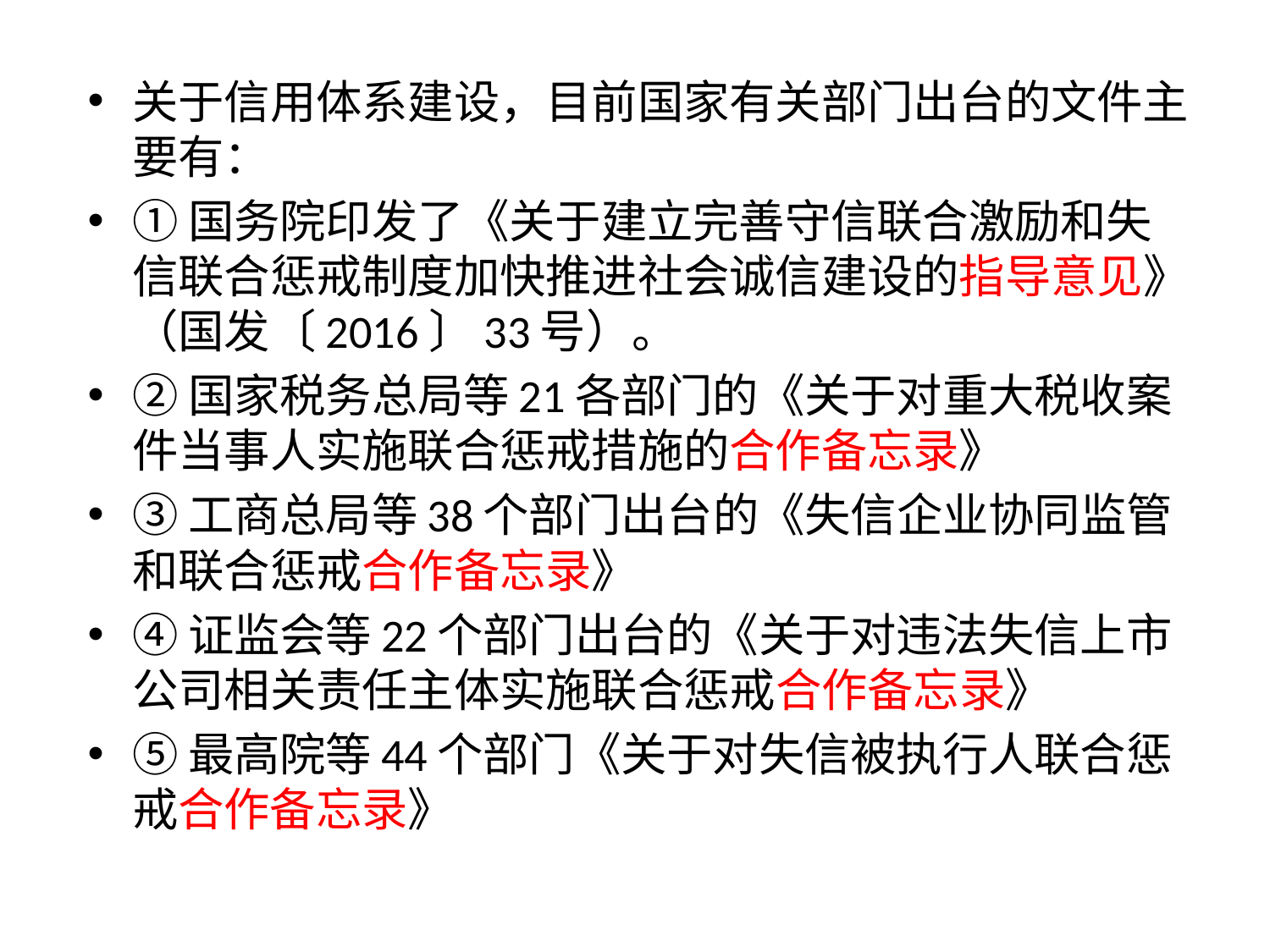

关于信用体系建设，目前国家有关部门出台的文件主要有：
①国务院印发了《关于建立完善守信联合激励和失信联合惩戒制度加快推进社会诚信建设的指导意见》（国发〔2016〕33号）。
②国家税务总局等21各部门的《关于对重大税收案件当事人实施联合惩戒措施的合作备忘录》
③工商总局等38个部门出台的《失信企业协同监管和联合惩戒合作备忘录》
④证监会等22个部门出台的《关于对违法失信上市公司相关责任主体实施联合惩戒合作备忘录》
⑤最高院等44个部门《关于对失信被执行人联合惩戒合作备忘录》